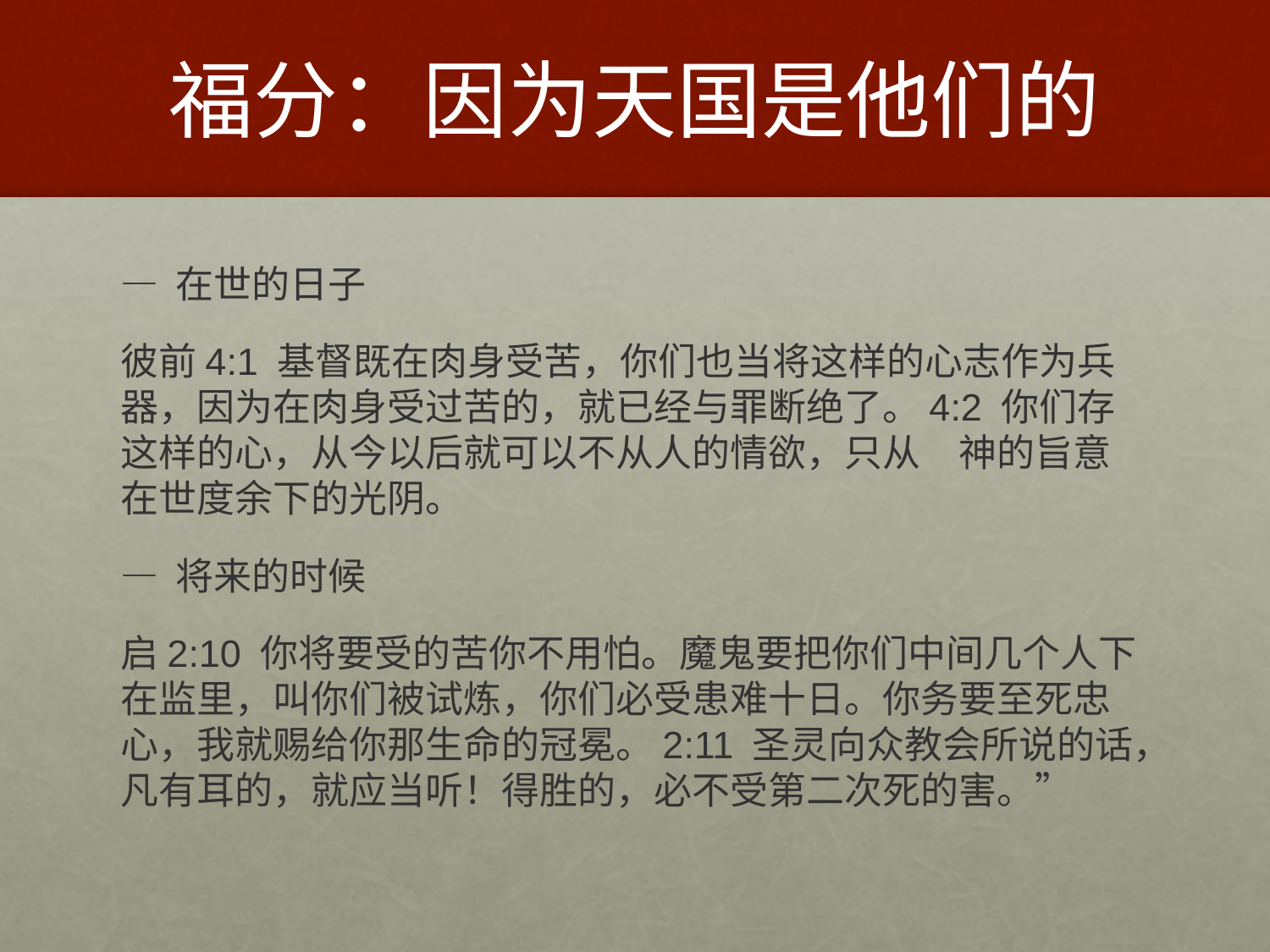

# 福分：因为天国是他们的
— 在世的日子
彼前4:1 基督既在肉身受苦，你们也当将这样的心志作为兵器，因为在肉身受过苦的，就已经与罪断绝了。4:2 你们存这样的心，从今以后就可以不从人的情欲，只从　神的旨意在世度余下的光阴。
— 将来的时候
启2:10 你将要受的苦你不用怕。魔鬼要把你们中间几个人下在监里，叫你们被试炼，你们必受患难十日。你务要至死忠心，我就赐给你那生命的冠冕。2:11 圣灵向众教会所说的话，凡有耳的，就应当听！得胜的，必不受第二次死的害。”